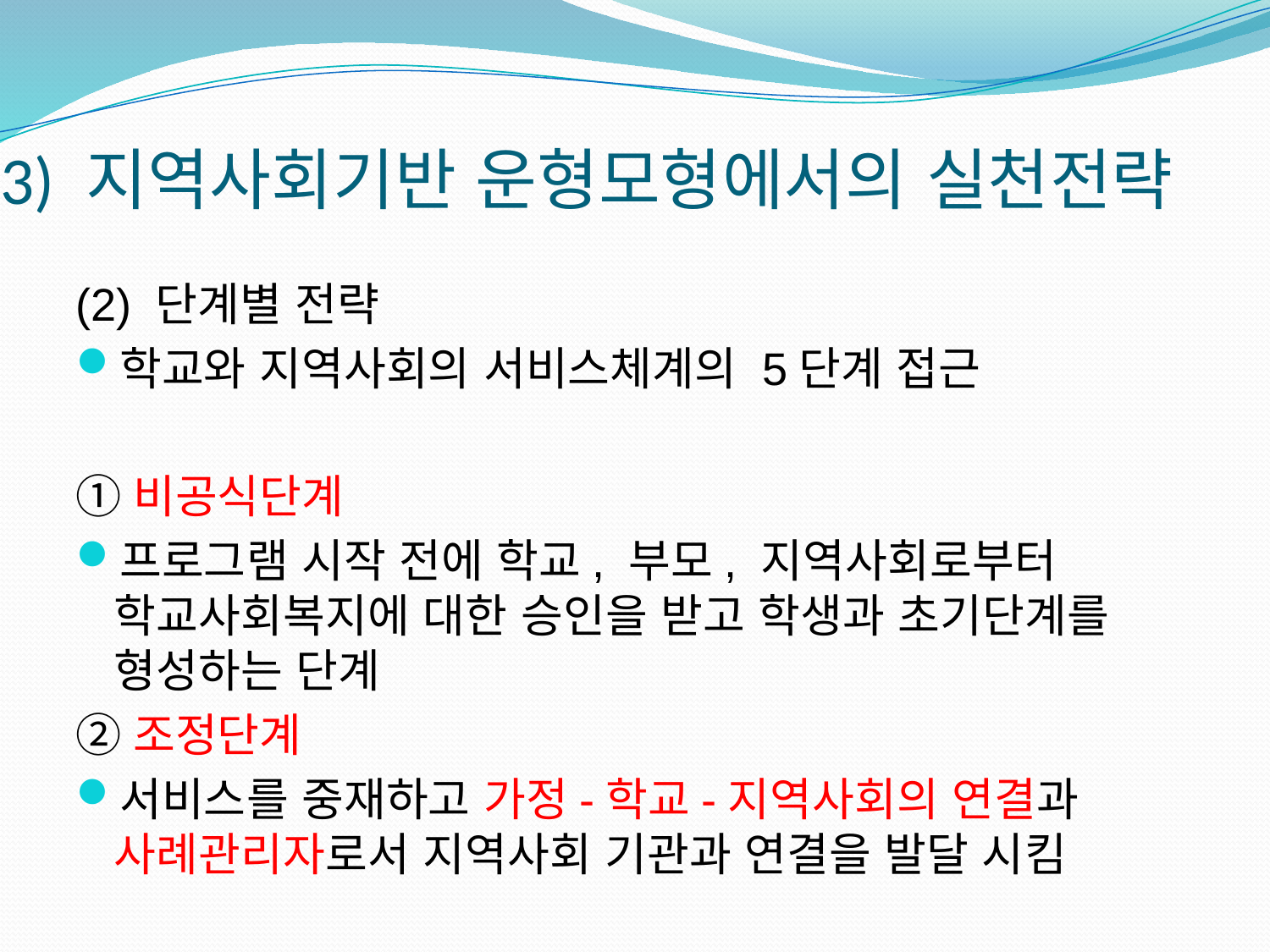

# 3) 지역사회기반 운형모형에서의 실천전략
(2) 단계별 전략
학교와 지역사회의 서비스체계의 5단계 접근

①비공식단계
프로그램 시작 전에 학교, 부모, 지역사회로부터 학교사회복지에 대한 승인을 받고 학생과 초기단계를 형성하는 단계
②조정단계
서비스를 중재하고 가정-학교-지역사회의 연결과 사례관리자로서 지역사회 기관과 연결을 발달 시킴